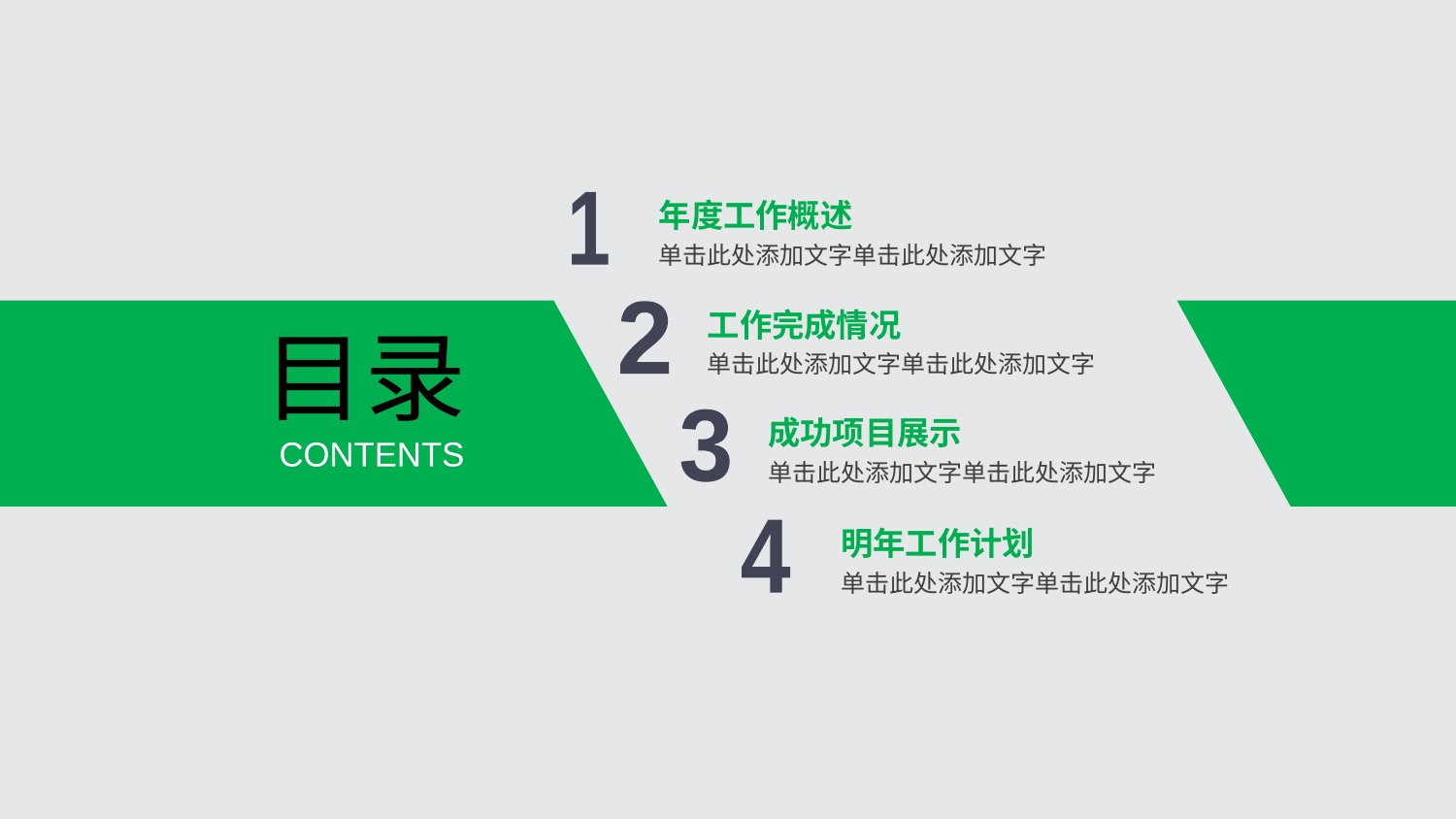

年度工作概述
单击此处添加文字单击此处添加文字
1
工作完成情况
单击此处添加文字单击此处添加文字

2
目录
成功项目展示
单击此处添加文字单击此处添加文字
3
CONTENTS
明年工作计划
单击此处添加文字单击此处添加文字
4